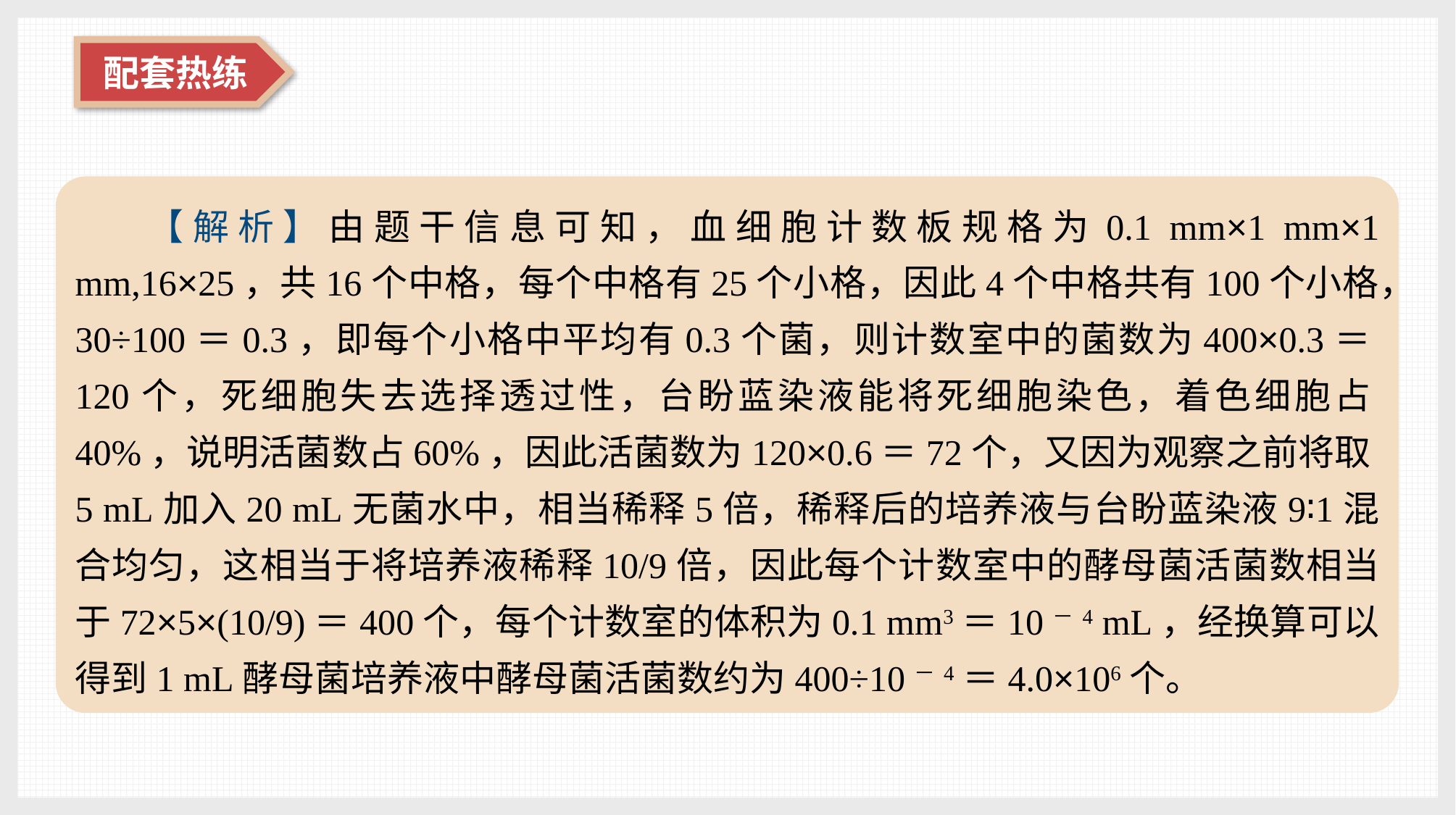

【解析】由题干信息可知，血细胞计数板规格为0.1 mm×1 mm×1 mm,16×25，共16个中格，每个中格有25个小格，因此4个中格共有100个小格，30÷100＝0.3，即每个小格中平均有0.3个菌，则计数室中的菌数为400×0.3＝120个，死细胞失去选择透过性，台盼蓝染液能将死细胞染色，着色细胞占40%，说明活菌数占60%，因此活菌数为120×0.6＝72个，又因为观察之前将取5 mL加入20 mL无菌水中，相当稀释5倍，稀释后的培养液与台盼蓝染液9∶1混合均匀，这相当于将培养液稀释10/9倍，因此每个计数室中的酵母菌活菌数相当于72×5×(10/9)＝400个，每个计数室的体积为0.1 mm3＝10－4 mL，经换算可以得到1 mL酵母菌培养液中酵母菌活菌数约为400÷10－4＝4.0×106个。